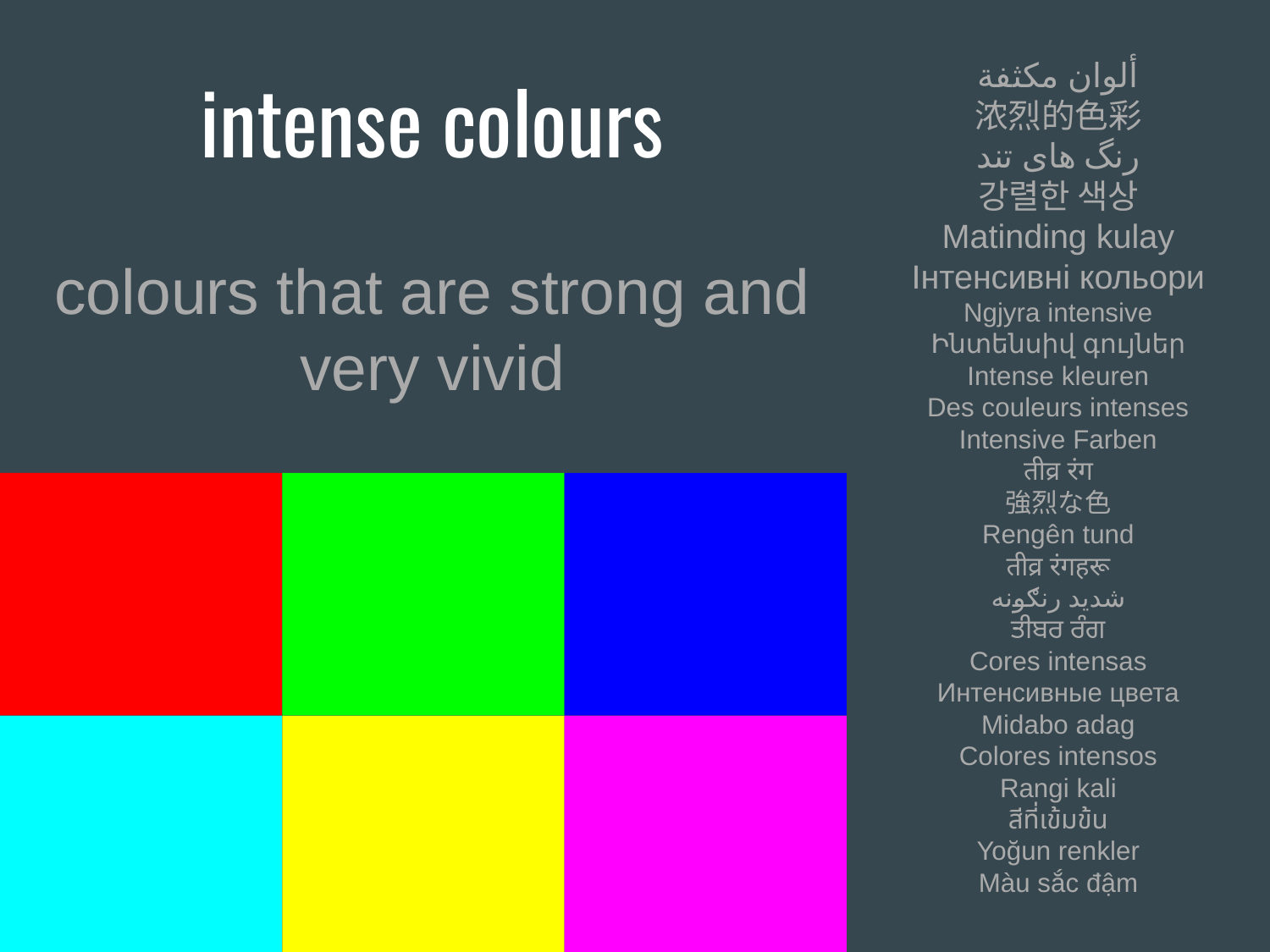

intense colours

colours that are strong and very vivid
ألوان مكثفة
浓烈的色彩
رنگ های تند
강렬한 색상
Matinding kulay
Інтенсивні кольори
Ngjyra intensive
Ինտենսիվ գույներ
Intense kleuren
Des couleurs intenses
Intensive Farben
तीव्र रंग
強烈な色
Rengên tund
तीव्र रंगहरू
شدید رنګونه
ਤੀਬਰ ਰੰਗ
Cores intensas
Интенсивные цвета
Midabo adag
Colores intensos
Rangi kali
สีที่เข้มข้น
Yoğun renkler
Màu sắc đậm